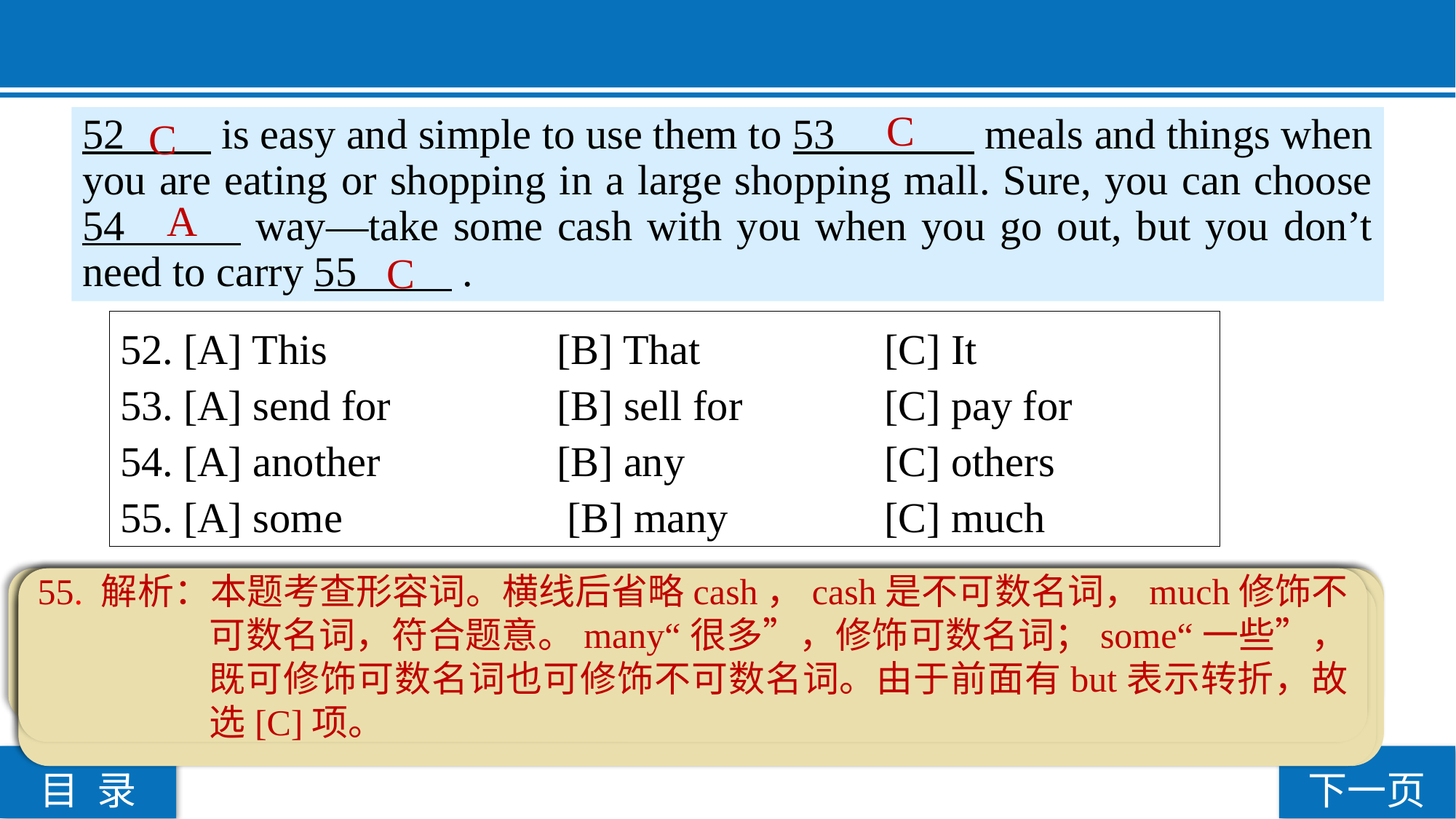

C
 C
52         is easy and simple to use them to 53              meals and things when you are eating or shopping in a large shopping mall. Sure, you can choose 54         way—take some cash with you when you go out, but you don’t need to carry 55          .
 A
C
52. [A] This 		[B] That 		[C] It
53. [A] send for 		[B] sell for 		[C] pay for
54. [A] another 		[B] any 		[C] others
55. [A] some		 [B] many		[C] much
52. 解析：本题考查形式主语。不定式、动名词或从句在句中作主语时，如果主语成分过长，为保持句子平衡，常使用it作形式主语，将真正主语置于句后。此句中，后面的不定式to use them...是真正的主语，故选[C]项。
53. 解析：本题考查动词词组的用法。此处指的是为吃饭和购物付钱，pay for意为“为……付钱”，符合题意。send for“派人去请”，sell for意为“售价”。故选[C]项。
55. 解析：本题考查形容词。横线后省略cash，cash是不可数名词，much修饰不可数名词，符合题意。many“很多”，修饰可数名词；some“一些”，既可修饰可数名词也可修饰不可数名词。由于前面有but表示转折，故选[C]项。
54. 解析：本题考查不定代词辨析。此处指另一种方法，another表示“另一个”，后接单数名词。any指“任何”，others指“另一些（人或物）”，故选[A]项。